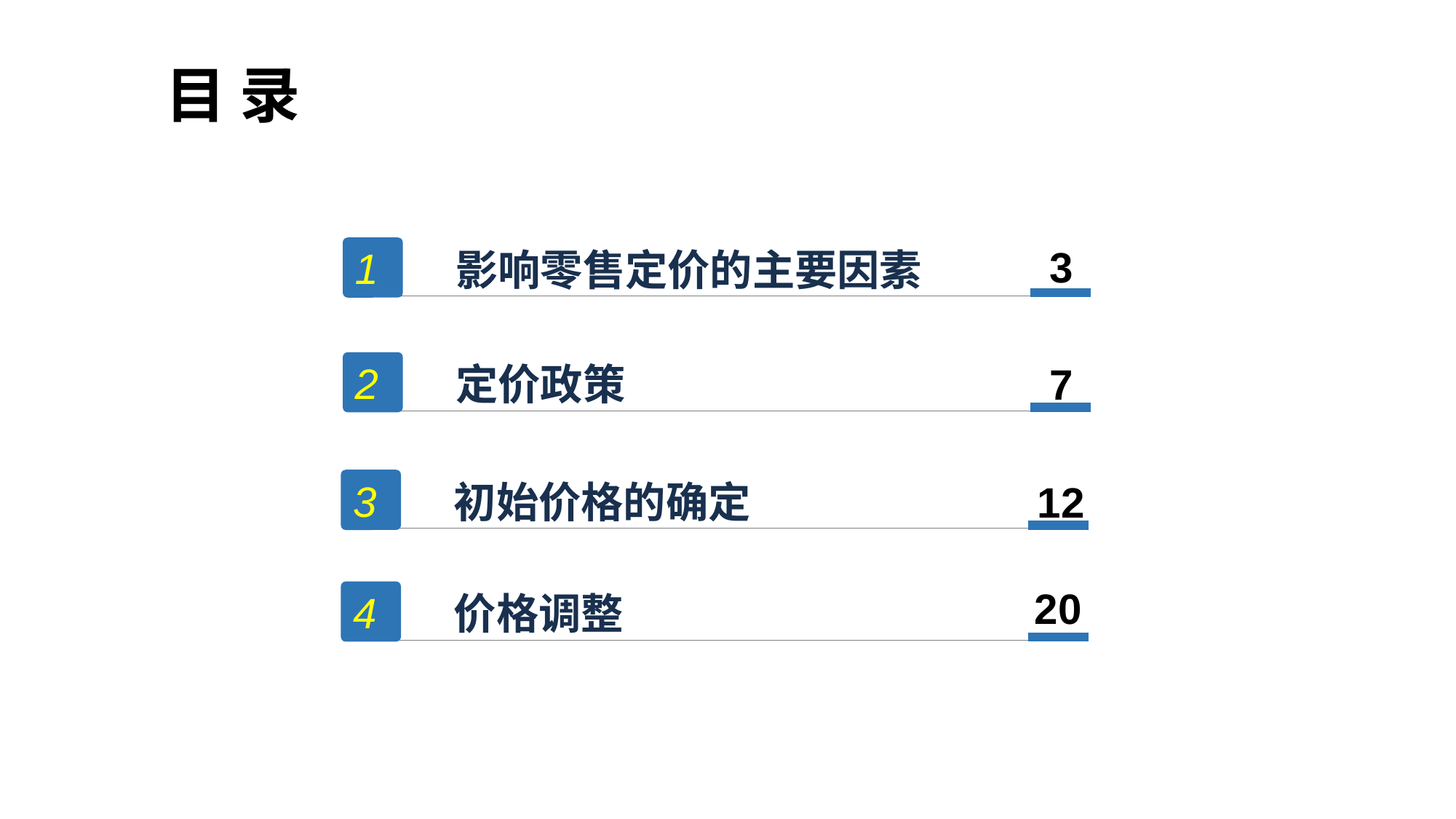

# 目 录
3
1
  影响零售定价的主要因素

7
2
  定价政策

3
  初始价格的确定

12
20
4
  价格调整

2